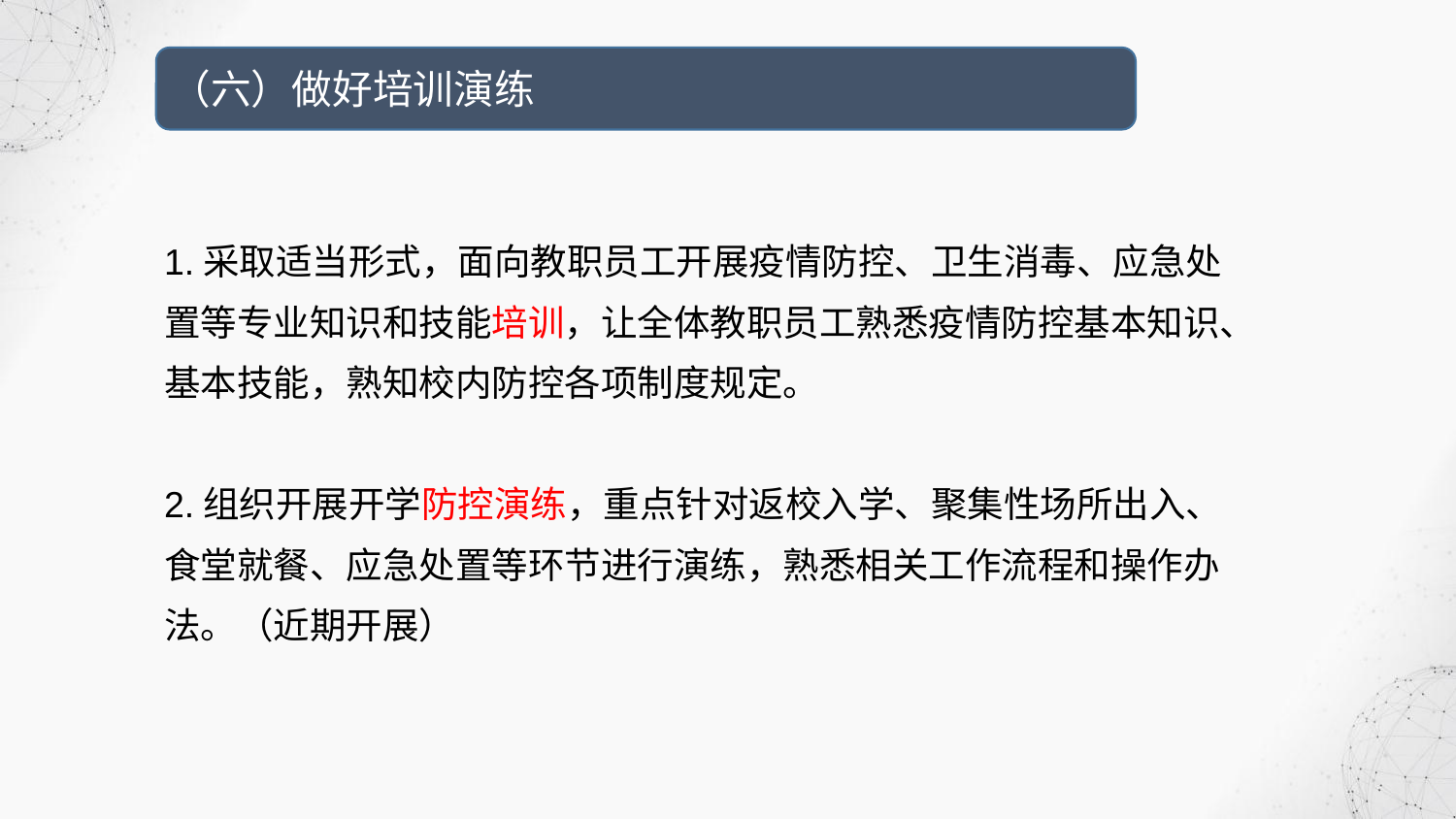

（六）做好培训演练
1.采取适当形式，面向教职员工开展疫情防控、卫生消毒、应急处置等专业知识和技能培训，让全体教职员工熟悉疫情防控基本知识、基本技能，熟知校内防控各项制度规定。

2.组织开展开学防控演练，重点针对返校入学、聚集性场所出入、食堂就餐、应急处置等环节进行演练，熟悉相关工作流程和操作办法。（近期开展）